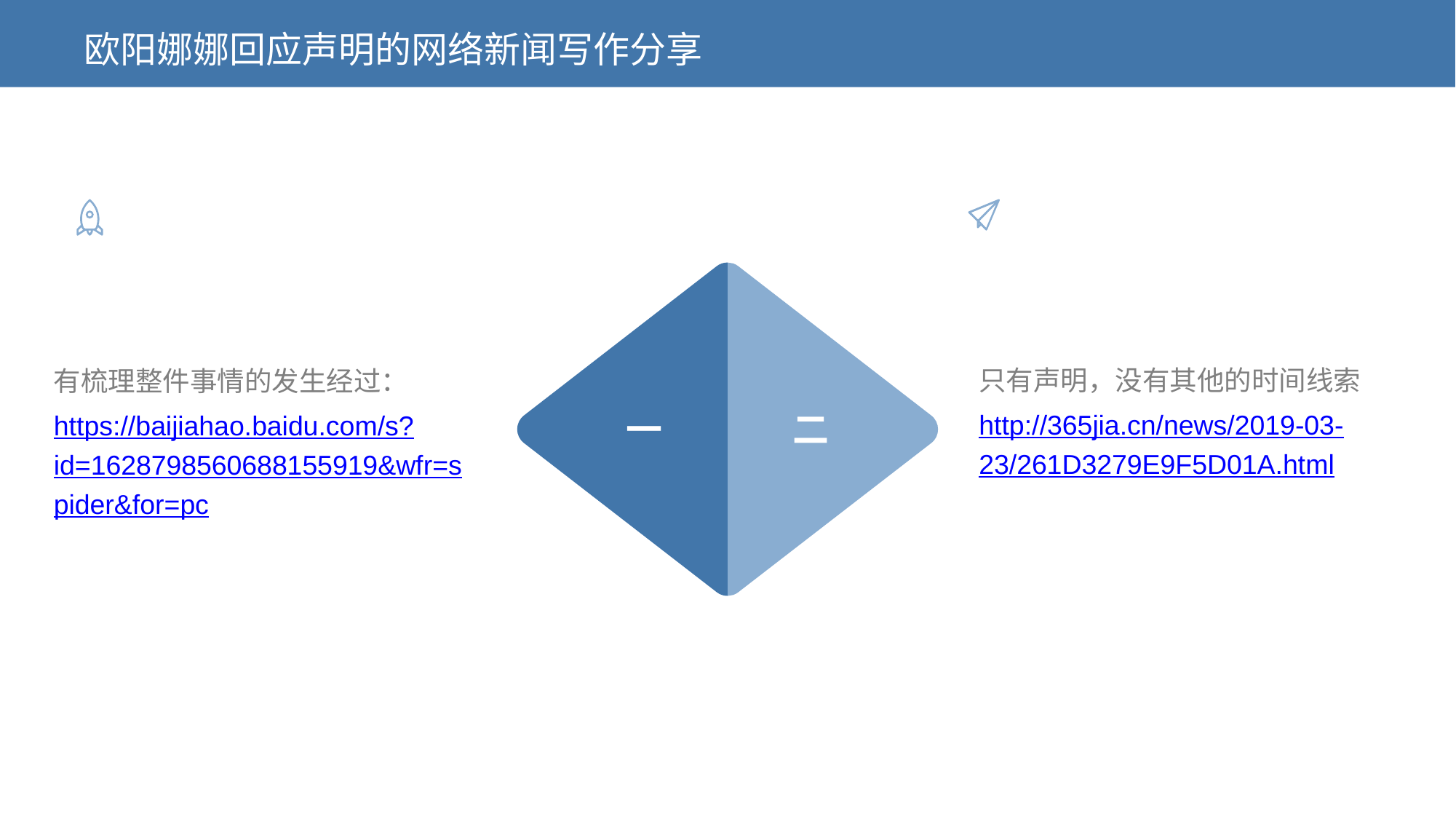

欧阳娜娜回应声明的网络新闻写作分享

只有声明，没有其他的时间线索
http://365jia.cn/news/2019-03-23/261D3279E9F5D01A.html
有梳理整件事情的发生经过：
https://baijiahao.baidu.com/s?id=1628798560688155919&wfr=spider&for=pc
一
二